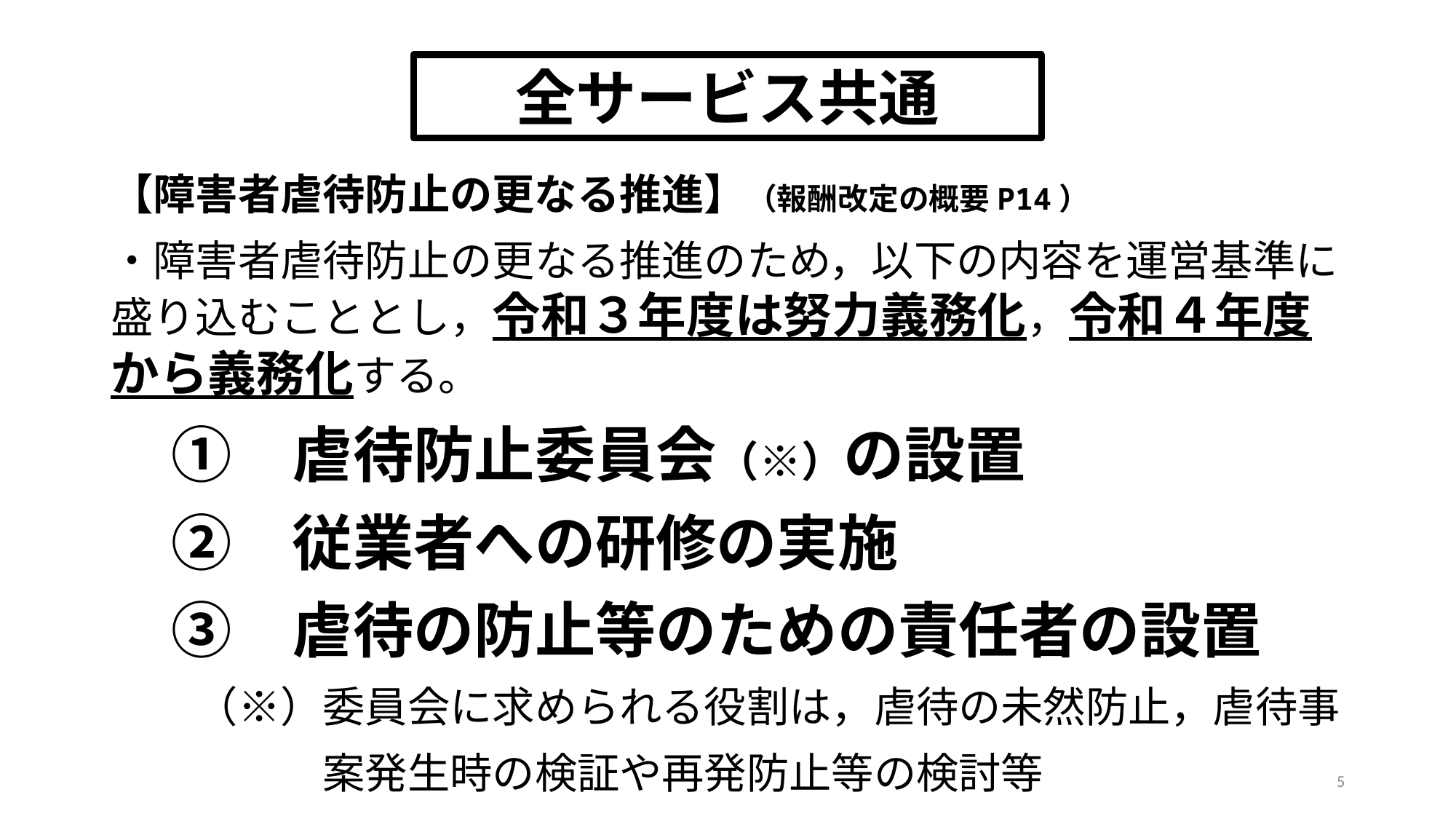

全サービス共通
【障害者虐待防止の更なる推進】（報酬改定の概要P14）
・障害者虐待防止の更なる推進のため，以下の内容を運営基準に盛り込むこととし，令和３年度は努力義務化，令和４年度から義務化する。
　①　虐待防止委員会（※）の設置
　②　従業者への研修の実施
　③　虐待の防止等のための責任者の設置
　　（※）委員会に求められる役割は，虐待の未然防止，虐待事
　　　　　案発生時の検証や再発防止等の検討等
5